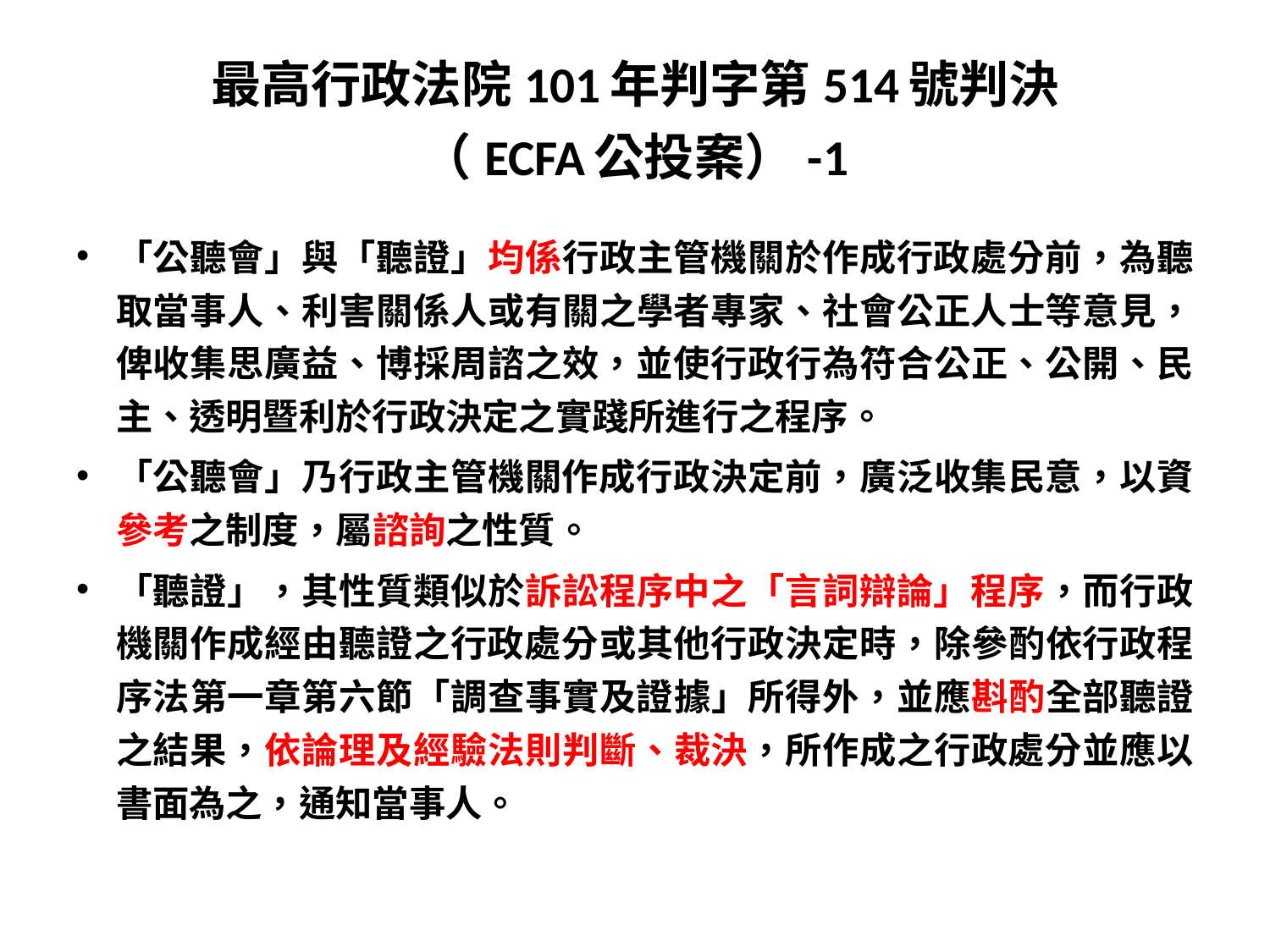

# 最高行政法院101年判字第514號判決 （ECFA公投案）-1
「公聽會」與「聽證」均係行政主管機關於作成行政處分前，為聽取當事人、利害關係人或有關之學者專家、社會公正人士等意見，俾收集思廣益、博採周諮之效，並使行政行為符合公正、公開、民主、透明暨利於行政決定之實踐所進行之程序。
「公聽會」乃行政主管機關作成行政決定前，廣泛收集民意，以資參考之制度，屬諮詢之性質。
「聽證」，其性質類似於訴訟程序中之「言詞辯論」程序，而行政機關作成經由聽證之行政處分或其他行政決定時，除參酌依行政程序法第一章第六節「調查事實及證據」所得外，並應斟酌全部聽證之結果，依論理及經驗法則判斷、裁決，所作成之行政處分並應以書面為之，通知當事人。